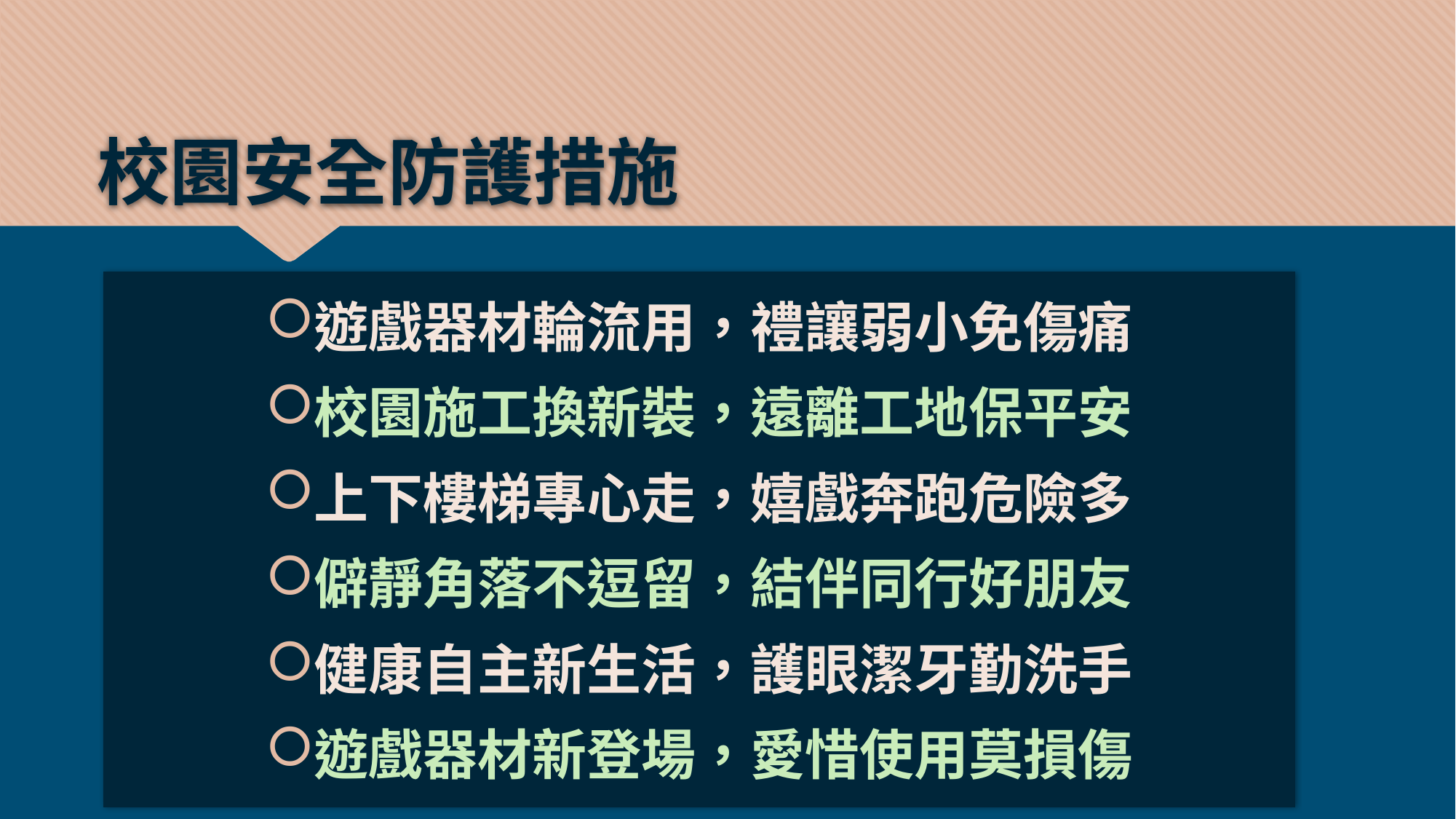

# 校園安全防護措施
遊戲器材輪流用，禮讓弱小免傷痛
校園施工換新裝，遠離工地保平安
上下樓梯專心走，嬉戲奔跑危險多
僻靜角落不逗留，結伴同行好朋友
健康自主新生活，護眼潔牙勤洗手
遊戲器材新登場，愛惜使用莫損傷